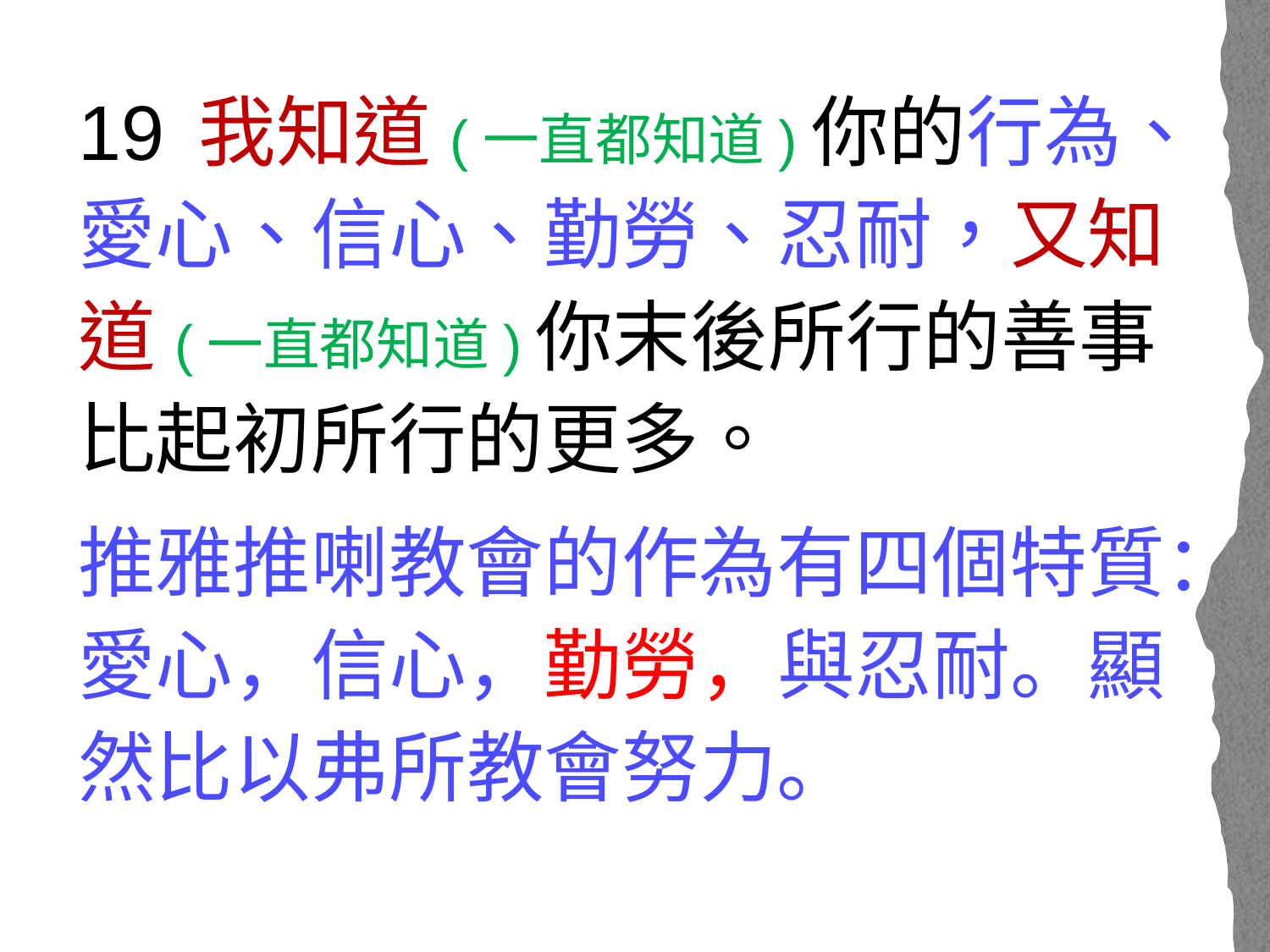

19 我知道(一直都知道)你的行為、愛心、信心、勤勞、忍耐，又知道(一直都知道)你末後所行的善事比起初所行的更多。
推雅推喇教會的作為有四個特質：愛心，信心，勤勞，與忍耐。顯然比以弗所教會努力。